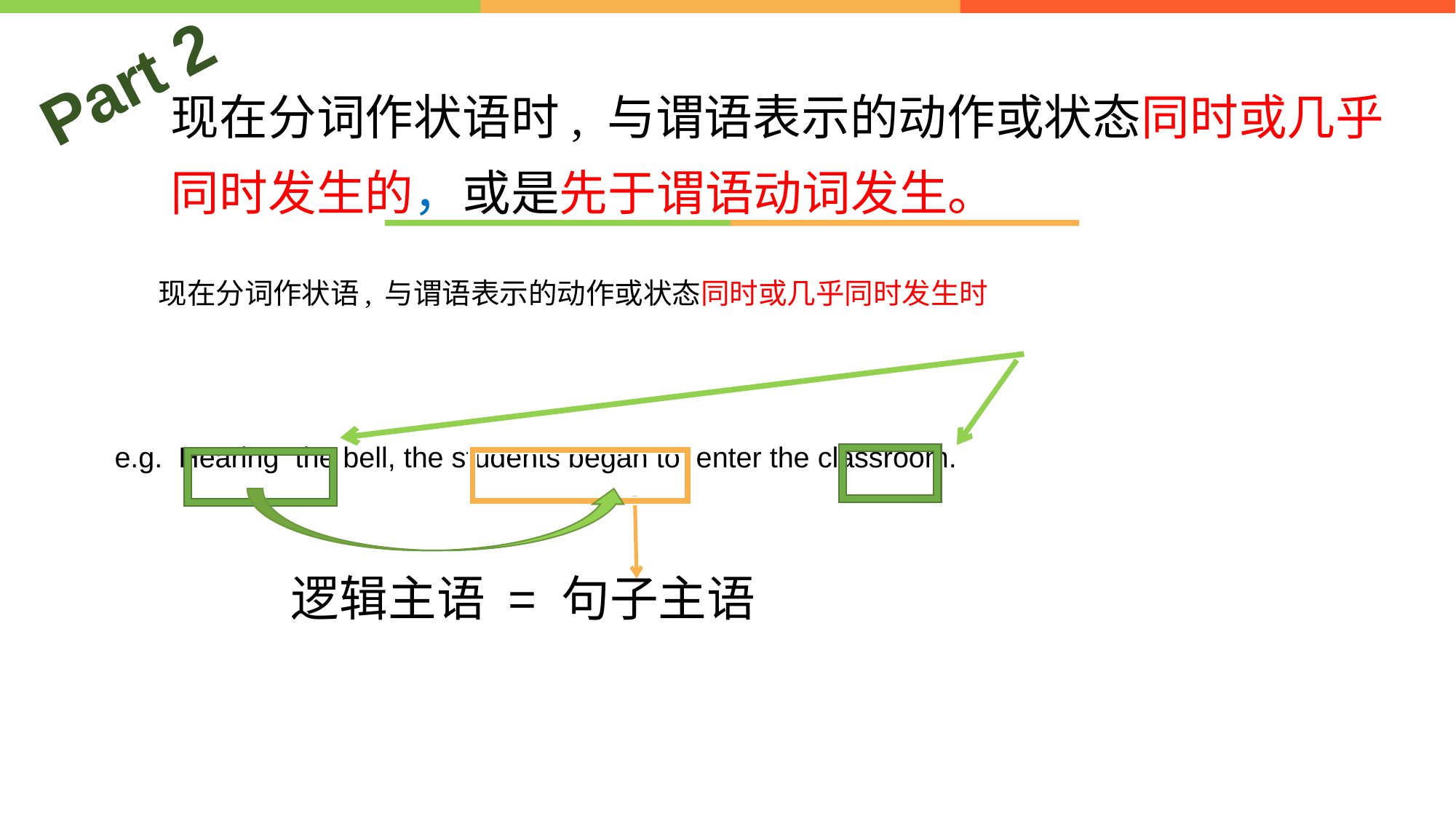

Part 2
现在分词作状语时, 与谓语表示的动作或状态同时或几乎同时发生的，或是先于谓语动词发生。
      现在分词作状语, 与谓语表示的动作或状态同时或几乎同时发生时

e.g.  Hearing  the bell, the students began to  enter the classroom.

逻辑主语 = 句子主语